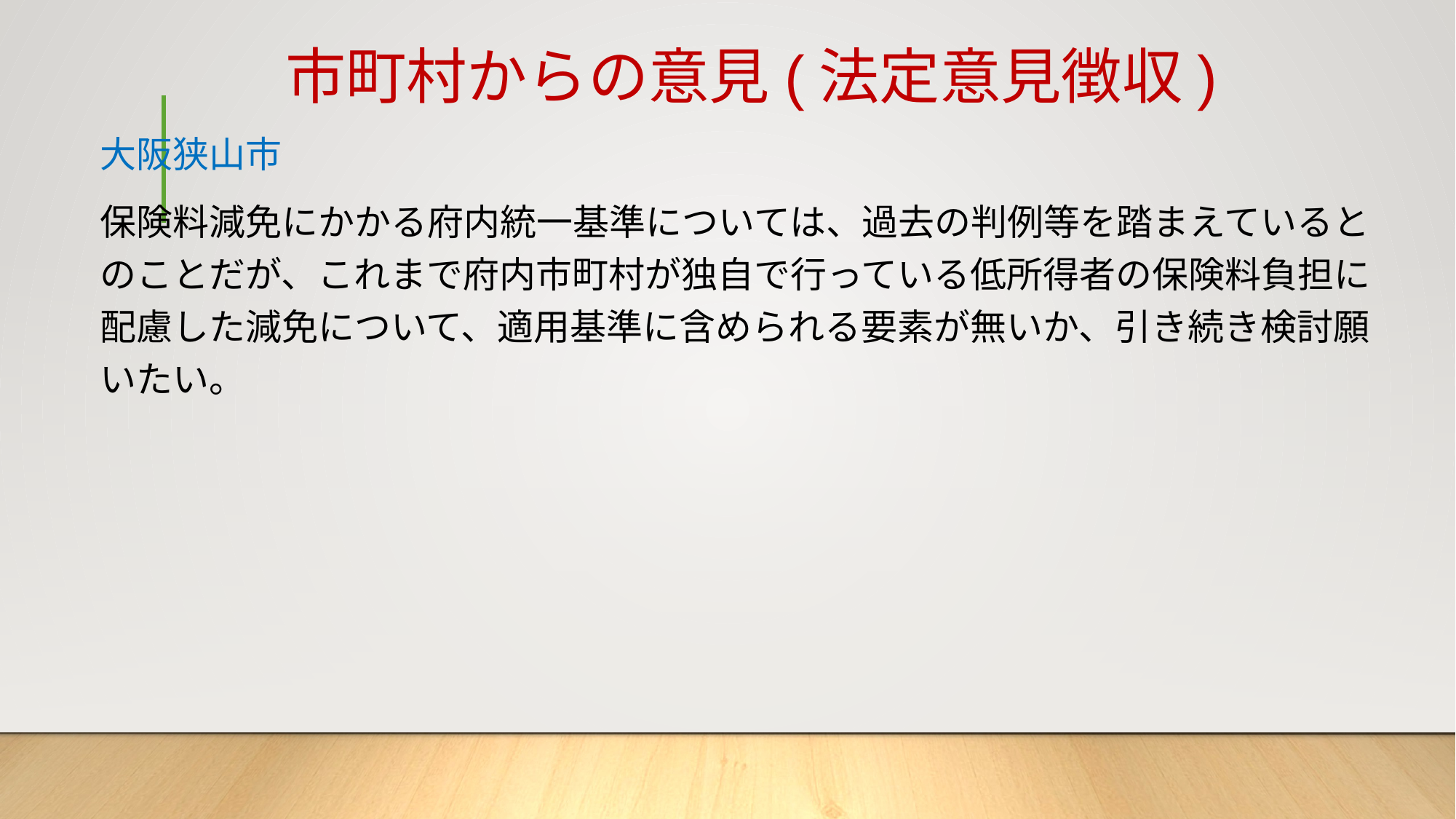

# 市町村からの意見(法定意見徴収)
大阪狭山市
保険料減免にかかる府内統一基準については、過去の判例等を踏まえているとのことだが、これまで府内市町村が独自で行っている低所得者の保険料負担に配慮した減免について、適用基準に含められる要素が無いか、引き続き検討願いたい。